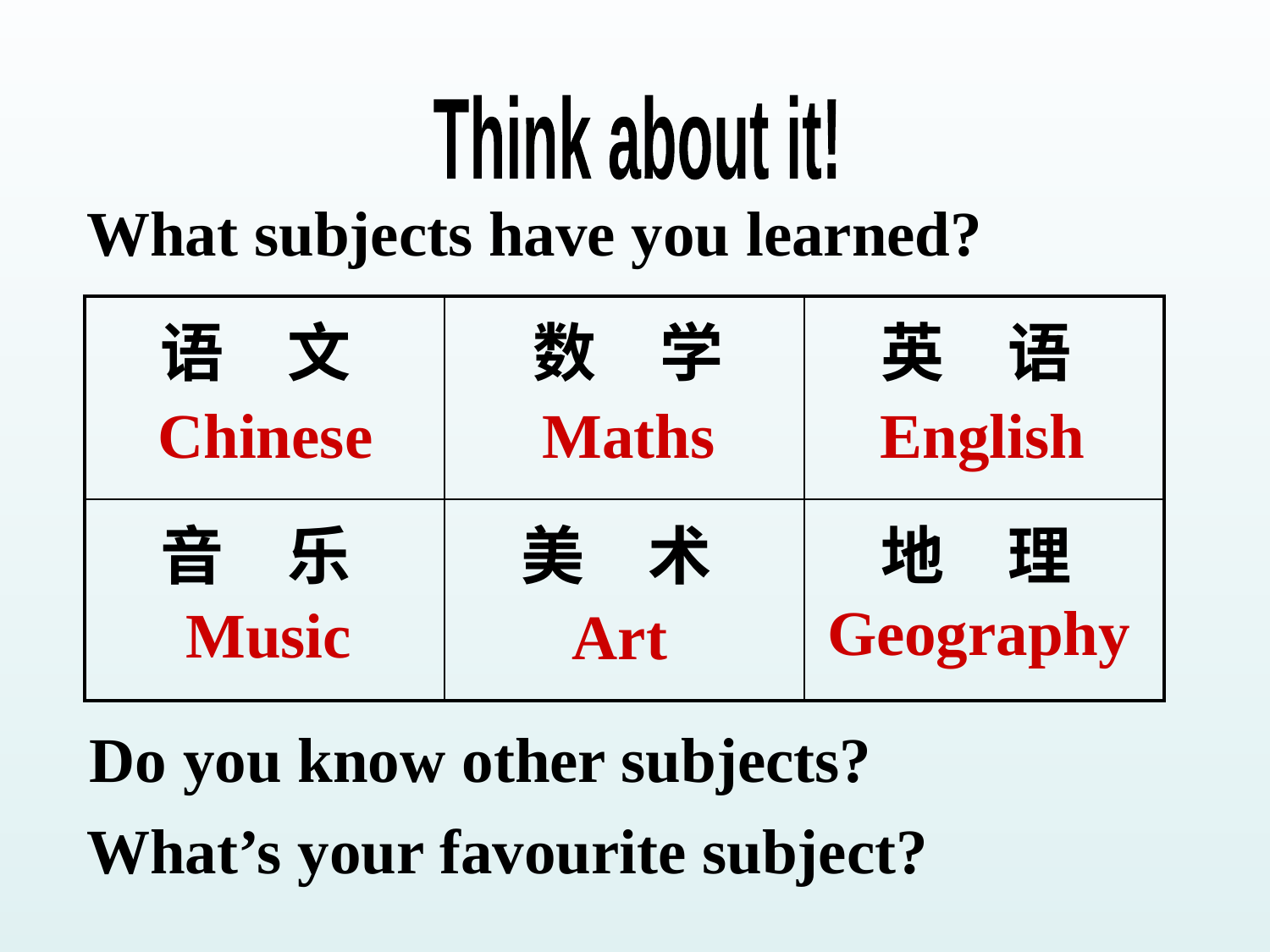

Think about it!
What subjects have you learned?
| 语　文 | 数　学 | 英　语 |
| --- | --- | --- |
| 音　乐 | 美　术 | 地　理 |
Chinese
Maths
English
Geography
Music
Art
Do you know other subjects?
What’s your favourite subject?